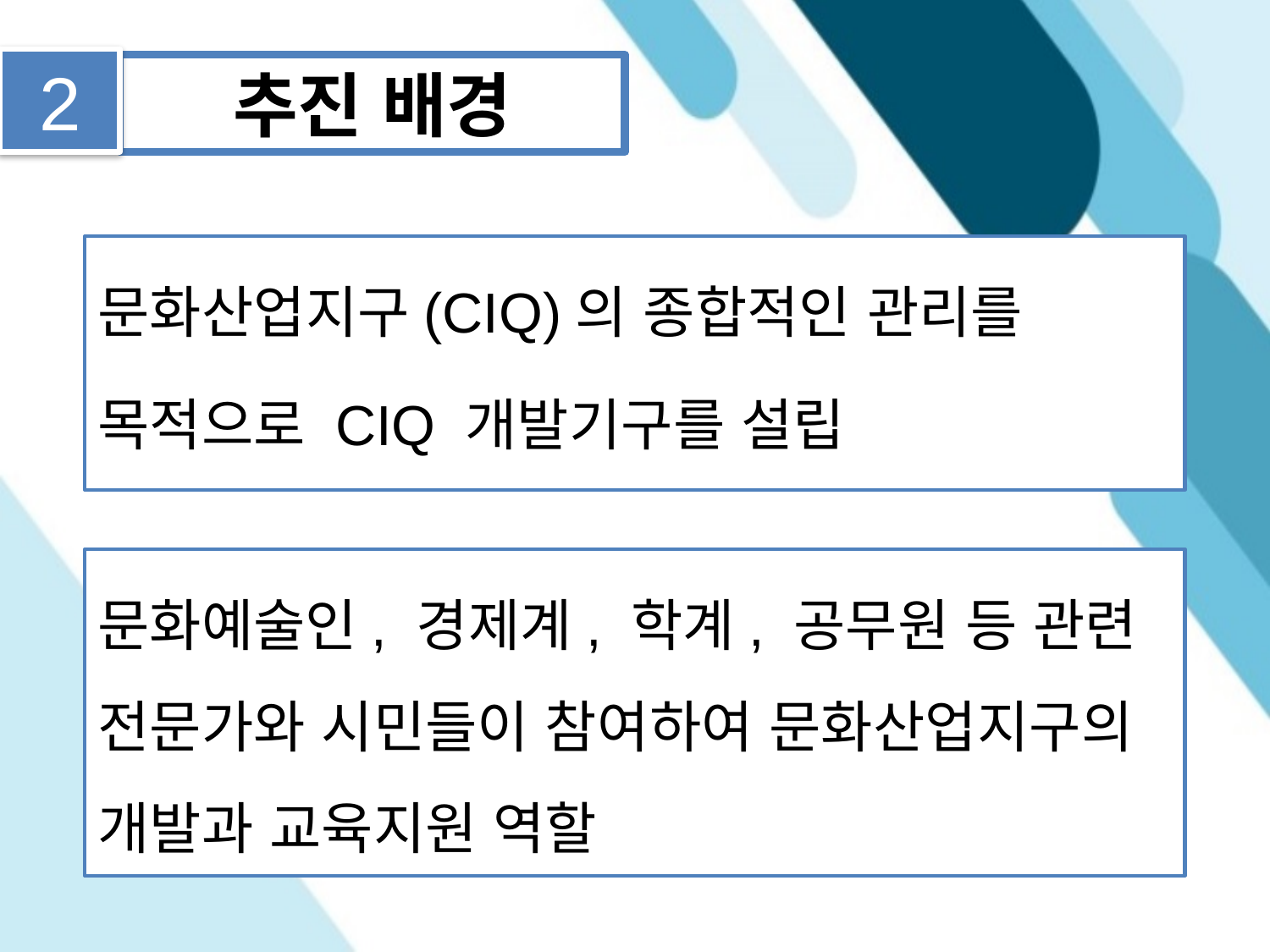

2
추진 배경
문화산업지구(CIQ)의 종합적인 관리를
목적으로 CIQ 개발기구를 설립
문화예술인, 경제계, 학계, 공무원 등 관련  전문가와 시민들이 참여하여 문화산업지구의 개발과 교육지원 역할